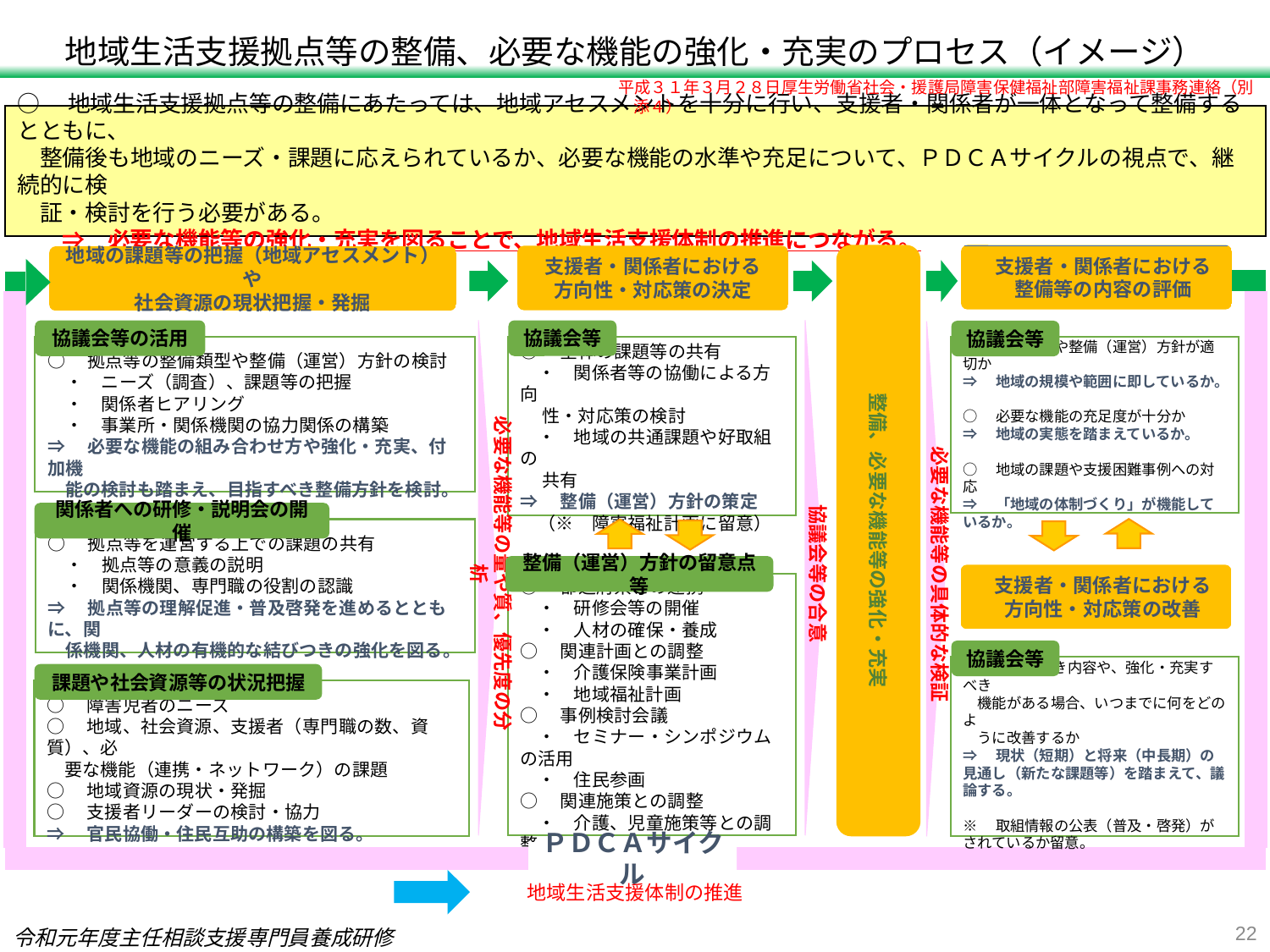

# 地域生活支援拠点等の整備、必要な機能の強化・充実のプロセス（イメージ）
平成３１年３月２８日厚生労働省社会・援護局障害保健福祉部障害福祉課事務連絡（別添４）
○　地域生活支援拠点等の整備にあたっては、地域アセスメントを十分に行い、支援者・関係者が一体となって整備するとともに、
　整備後も地域のニーズ・課題に応えられているか、必要な機能の水準や充足について、ＰＤＣＡサイクルの視点で、継続的に検
　証・検討を行う必要がある。
　　⇒　必要な機能等の強化・充実を図ることで、地域生活支援体制の推進につながる。

支援者・関係者における
整備等の内容の評価

支援者・関係者における
方向性・対応策の決定
整備、必要な機能等の強化・充実

地域の課題等の把握（地域アセスメント）や
社会資源の現状把握・発掘

協議会等の活用
協議会等
協議会等

○　全体の課題等の共有
　・　関係者等の協働による方向
　 性・対応策の検討
　・　地域の共通課題や好取組の
　 共有
⇒　整備（運営）方針の策定
　（※　障害福祉計画に留意）

○　整備類型や整備（運営）方針が適切か
⇒　地域の規模や範囲に即しているか。

○　必要な機能の充足度が十分か
⇒　地域の実態を踏まえているか。

○　地域の課題や支援困難事例への対応
⇒　「地域の体制づくり」が機能しているか。

○　拠点等の整備類型や整備（運営）方針の検討
　・　ニーズ（調査）、課題等の把握
　・　関係者ヒアリング
　・　事業所・関係機関の協力関係の構築
⇒　必要な機能の組み合わせ方や強化・充実、付加機
　能の検討も踏まえ、目指すべき整備方針を検討。
必要な機能等の量や質、優先度の分析
必要な機能等の具体的な検証
協議会等の合意
関係者への研修・説明会の開催

○　拠点等を運営する上での課題の共有
　・　拠点等の意義の説明
　・　関係機関、専門職の役割の認識
⇒　拠点等の理解促進・普及啓発を進めるとともに、関
　係機関、人材の有機的な結びつきの強化を図る。

整備（運営）方針の留意点等

支援者・関係者における
方向性・対応策の改善

○　都道府県との連携
　・　研修会等の開催
　・　人材の確保・養成
○　関連計画との調整
　・　介護保険事業計画
　・　地域福祉計画
○　事例検討会議
　・　セミナー・シンポジウムの活用
　・　住民参画
○　関連施策との調整
　・　介護、児童施策等との調整
協議会等

○　見直すべき内容や、強化・充実すべき
　機能がある場合、いつまでに何をどのよ
　うに改善するか
⇒　現状（短期）と将来（中長期）の見通し（新たな課題等）を踏まえて、議論する。

※　取組情報の公表（普及・啓発）がされているか留意。
課題や社会資源等の状況把握

○　障害児者のニーズ
○　地域、社会資源、支援者（専門職の数、資質）、必
　要な機能（連携・ネットワーク）の課題
○　地域資源の現状・発掘
○　支援者リーダーの検討・協力
⇒　官民協働・住民互助の構築を図る。
ＰＤＣＡサイクル

地域生活支援体制の推進
22
令和元年度主任相談支援専門員養成研修